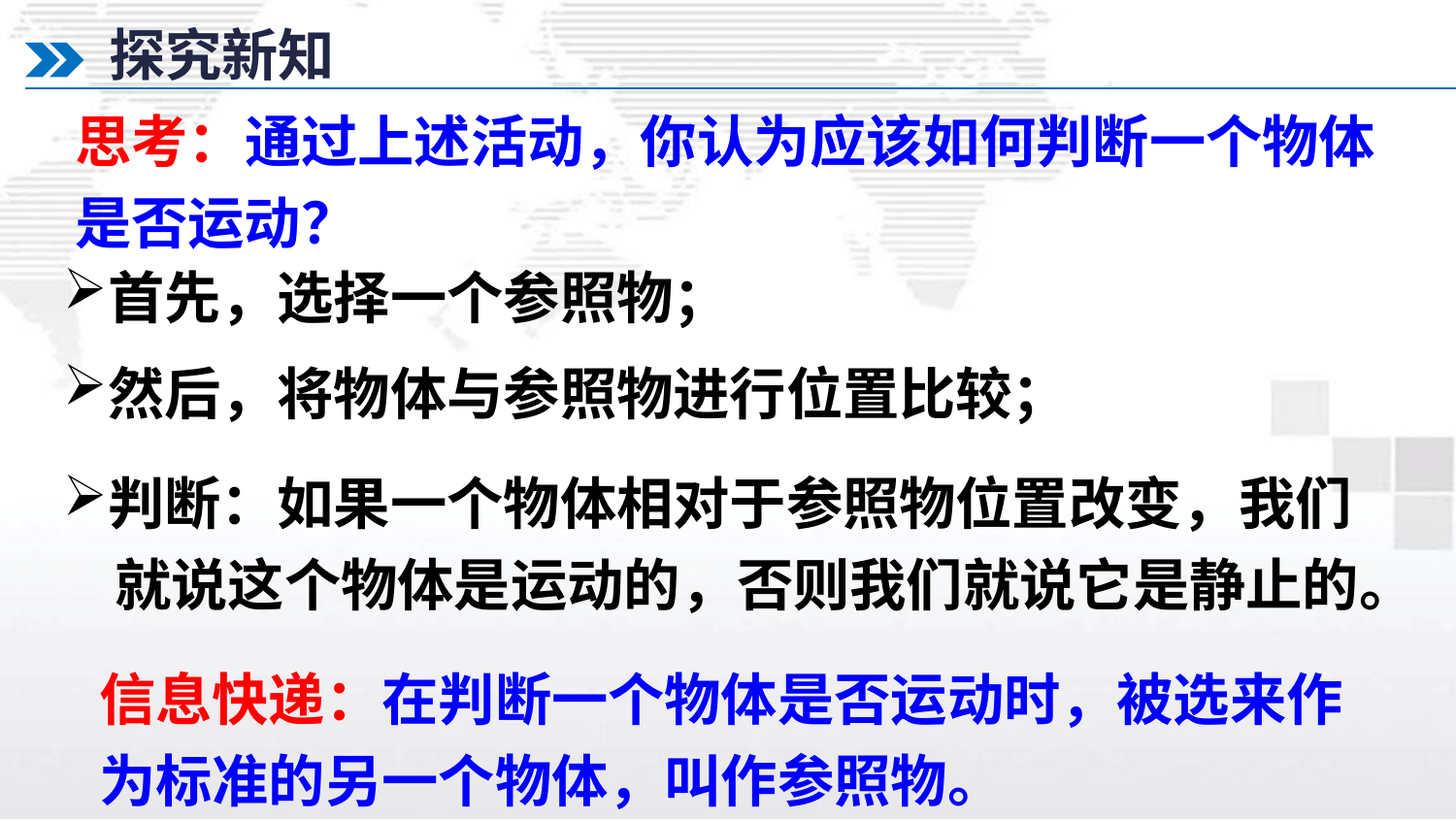

# 探究新知
思考：通过上述活动，你认为应该如何判断一个物体是否运动？
首先，选择一个参照物；
然后，将物体与参照物进行位置比较；
判断：如果一个物体相对于参照物位置改变，我们
   就说这个物体是运动的，否则我们就说它是静止的。
信息快递：在判断一个物体是否运动时，被选来作为标准的另一个物体，叫作参照物。